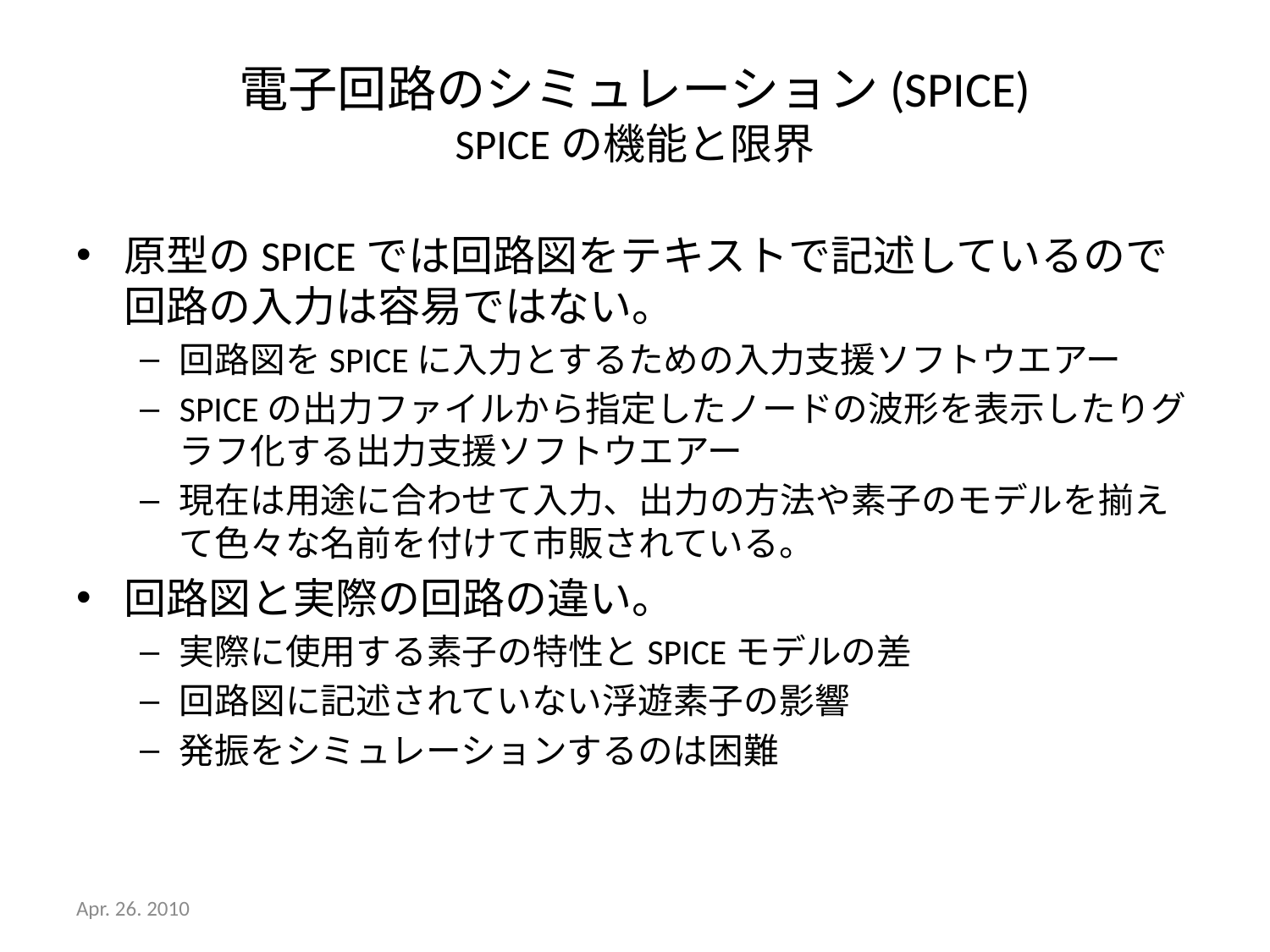

# 電子回路のシミュレーション(SPICE) SPICEの機能と限界
原型のSPICEでは回路図をテキストで記述しているので回路の入力は容易ではない。
回路図をSPICEに入力とするための入力支援ソフトウエアー
SPICEの出力ファイルから指定したノードの波形を表示したりグラフ化する出力支援ソフトウエアー
現在は用途に合わせて入力、出力の方法や素子のモデルを揃えて色々な名前を付けて市販されている。
回路図と実際の回路の違い。
実際に使用する素子の特性とSPICEモデルの差
回路図に記述されていない浮遊素子の影響
発振をシミュレーションするのは困難
Apr. 26. 2010